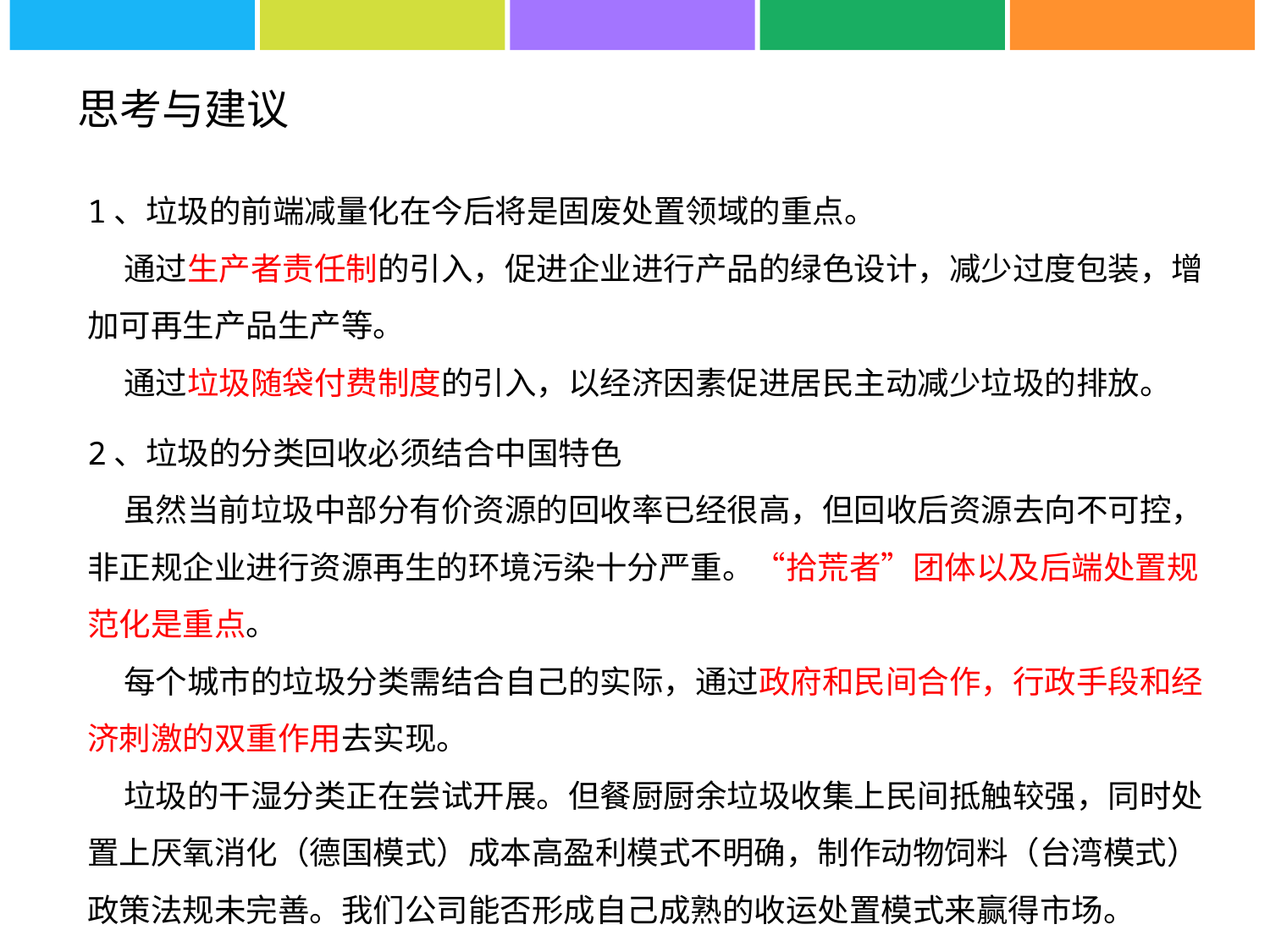

思考与建议
1、垃圾的前端减量化在今后将是固废处置领域的重点。
    通过生产者责任制的引入，促进企业进行产品的绿色设计，减少过度包装，增加可再生产品生产等。
    通过垃圾随袋付费制度的引入，以经济因素促进居民主动减少垃圾的排放。
2、垃圾的分类回收必须结合中国特色
    虽然当前垃圾中部分有价资源的回收率已经很高，但回收后资源去向不可控，非正规企业进行资源再生的环境污染十分严重。“拾荒者”团体以及后端处置规范化是重点。
    每个城市的垃圾分类需结合自己的实际，通过政府和民间合作，行政手段和经济刺激的双重作用去实现。
    垃圾的干湿分类正在尝试开展。但餐厨厨余垃圾收集上民间抵触较强，同时处置上厌氧消化（德国模式）成本高盈利模式不明确，制作动物饲料（台湾模式）政策法规未完善。我们公司能否形成自己成熟的收运处置模式来赢得市场。